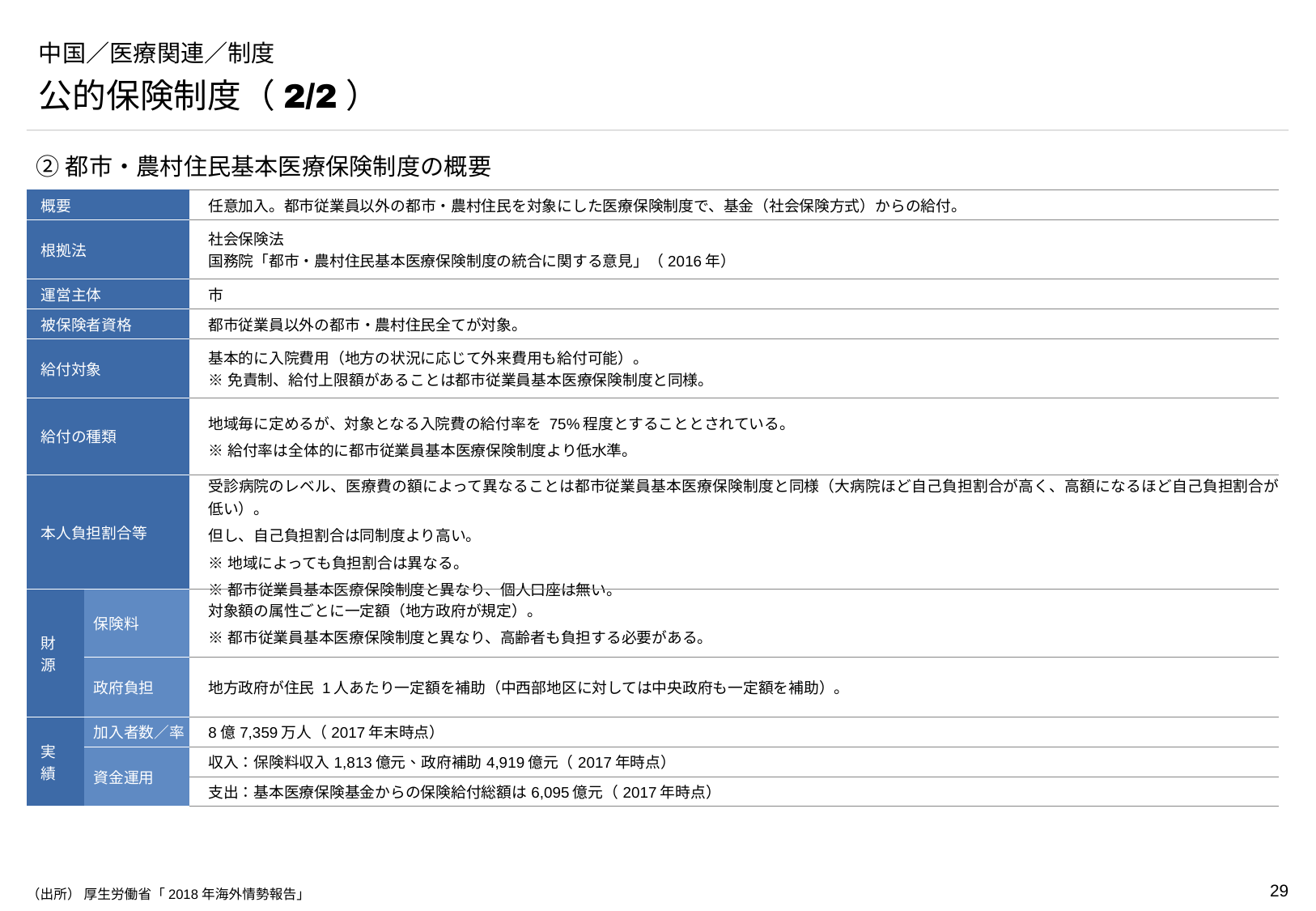

# 中国／医療関連／制度
公的保険制度（2/2）
②都市・農村住民基本医療保険制度の概要
| 概要 |  | 任意加入。都市従業員以外の都市・農村住民を対象にした医療保険制度で、基金（社会保険方式）からの給付。 |
| --- | --- | --- |
| 根拠法 |  | 社会保険法 国務院「都市・農村住民基本医療保険制度の統合に関する意見」（2016年） |
| 運営主体 |  | 市 |
| 被保険者資格 |  | 都市従業員以外の都市・農村住民全てが対象。 |
| 給付対象 |  | 基本的に入院費用（地方の状況に応じて外来費用も給付可能）。 ※免責制、給付上限額があることは都市従業員基本医療保険制度と同様。 |
| 給付の種類 |  | 地域毎に定めるが、対象となる入院費の給付率を 75%程度とすることとされている。 ※給付率は全体的に都市従業員基本医療保険制度より低水準。 |
| 本人負担割合等 |  | 受診病院のレベル、医療費の額によって異なることは都市従業員基本医療保険制度と同様（大病院ほど自己負担割合が高く、高額になるほど自己負担割合が低い）。 但し、自己負担割合は同制度より高い。 ※地域によっても負担割合は異なる。 ※都市従業員基本医療保険制度と異なり、個人口座は無い。 |
| 財　源 | 保険料 | 対象額の属性ごとに一定額（地方政府が規定）。 ※都市従業員基本医療保険制度と異なり、高齢者も負担する必要がある。 |
|  | 政府負担 | 地方政府が住民 1人あたり一定額を補助（中西部地区に対しては中央政府も一定額を補助）。 |
| 実　績 | 加入者数／率 | 8億7,359万人（2017年末時点） |
|  | 資金運用 | 収入：保険料収入1,813億元、政府補助4,919億元（2017年時点） |
|  |  | 支出：基本医療保険基金からの保険給付総額は6,095億元（2017年時点） |
（出所） 厚生労働省「2018年海外情勢報告」